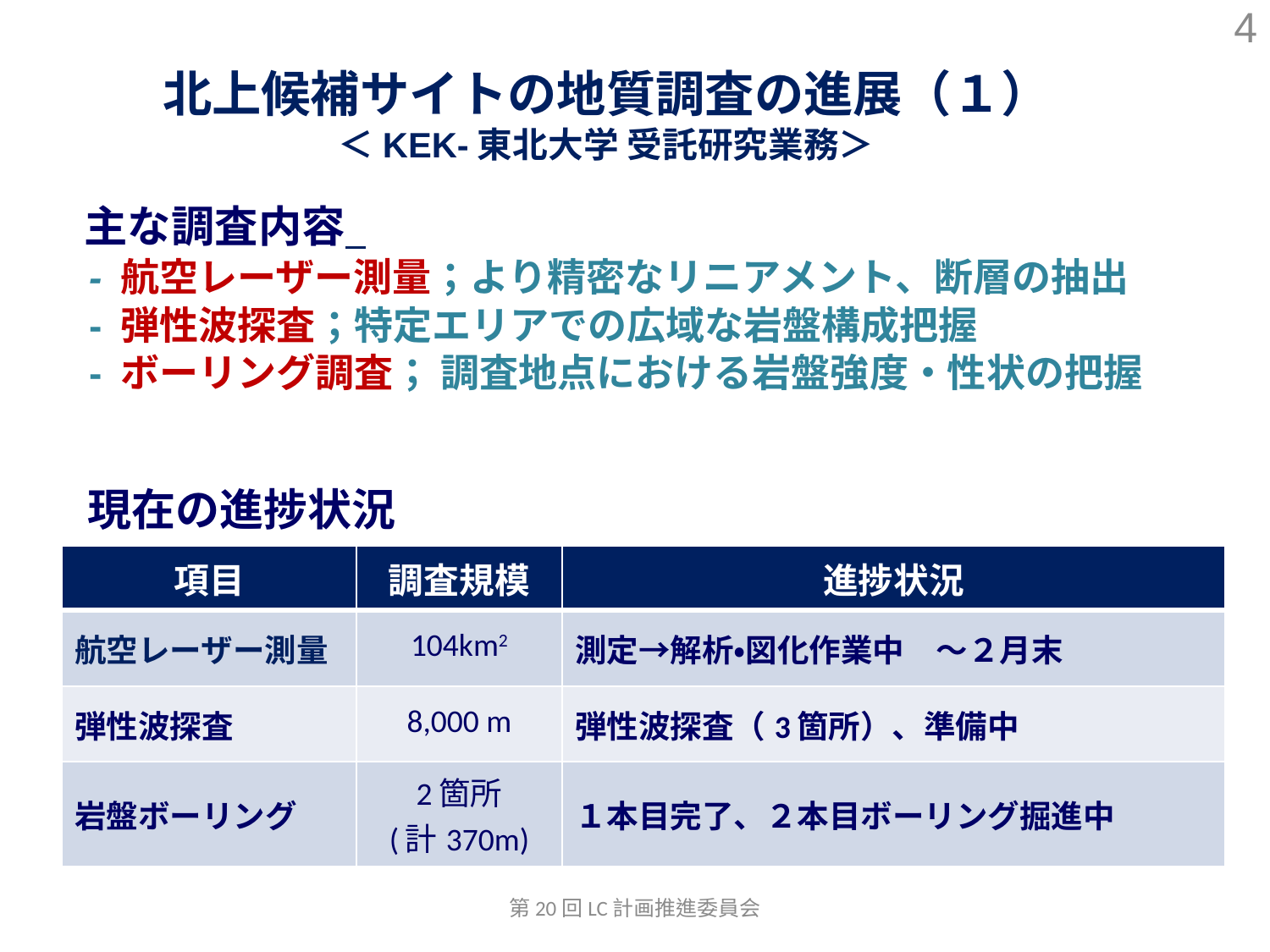

4
北上候補サイトの地質調査の進展（１）
＜KEK-東北大学 受託研究業務＞
 主な調査内容
  - 航空レーザー測量；より精密なリニアメント、断層の抽出
  - 弾性波探査；特定エリアでの広域な岩盤構成把握
  - ボーリング調査； 調査地点における岩盤強度・性状の把握
Access Tunnel
現在の進捗状況
| 項目 | 調査規模 | 進捗状況 |
| --- | --- | --- |
| 航空レーザー測量 | 104km2 | 測定→解析・図化作業中　～２月末 |
| 弾性波探査 | 8,000 m | 弾性波探査（3箇所）、準備中 |
| 岩盤ボーリング | 2箇所 (計370m) | １本目完了、２本目ボーリング掘進中 |
第20回LC計画推進委員会